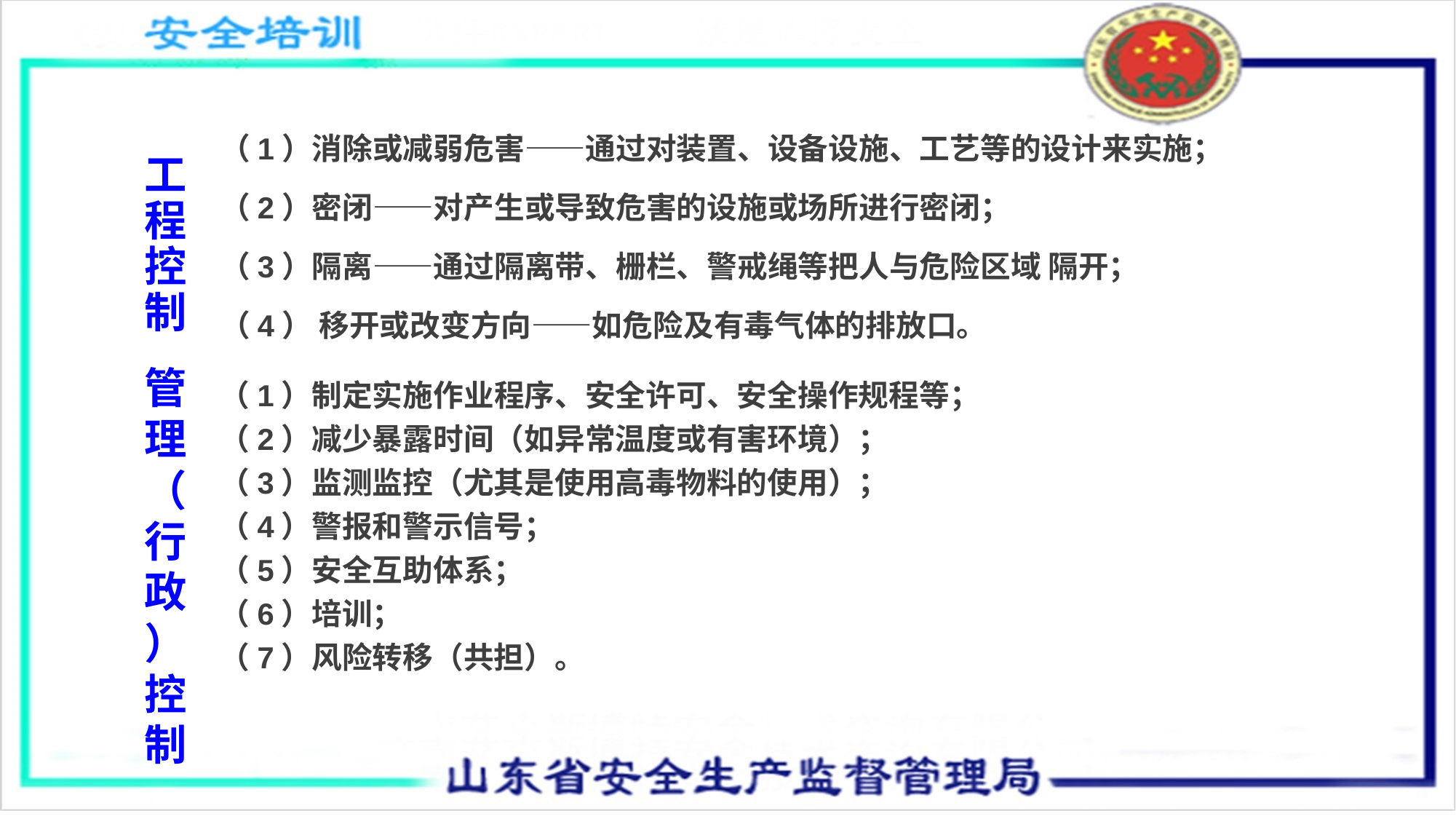

（1）消除或减弱危害——通过对装置、设备设施、工艺等的设计来实施；
（2）密闭——对产生或导致危害的设施或场所进行密闭；
（3）隔离——通过隔离带、栅栏、警戒绳等把人与危险区域 隔开；
（4） 移开或改变方向——如危险及有毒气体的排放口。
 工程控制
（1）制定实施作业程序、安全许可、安全操作规程等；
（2）减少暴露时间（如异常温度或有害环境）；
（3）监测监控（尤其是使用高毒物料的使用）；
（4）警报和警示信号；
（5）安全互助体系；
（6）培训；
（7）风险转移（共担）。
 管理（行政）控制